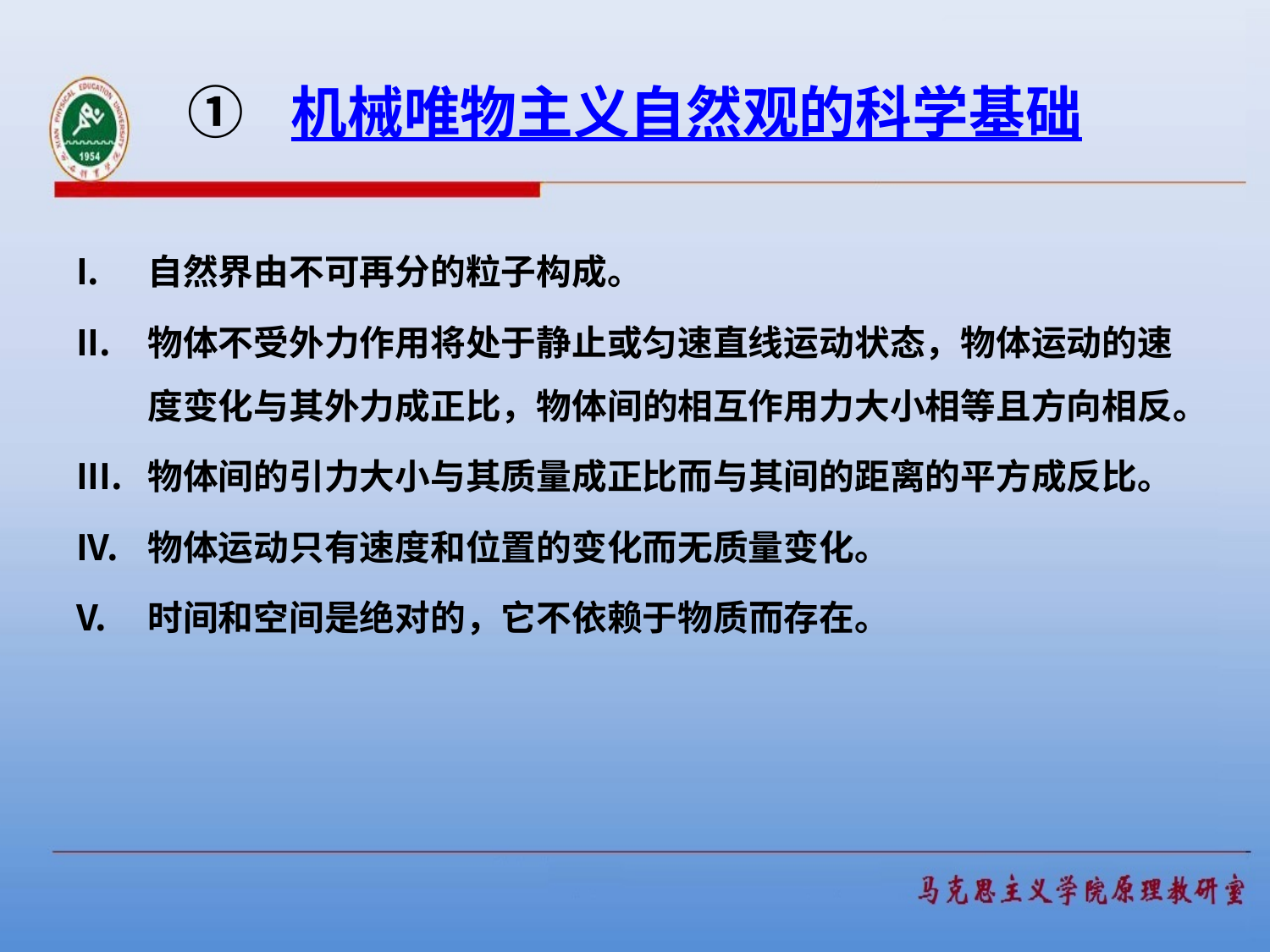

# 机械唯物主义自然观的科学基础
自然界由不可再分的粒子构成。
物体不受外力作用将处于静止或匀速直线运动状态，物体运动的速度变化与其外力成正比，物体间的相互作用力大小相等且方向相反。
物体间的引力大小与其质量成正比而与其间的距离的平方成反比。
物体运动只有速度和位置的变化而无质量变化。
时间和空间是绝对的，它不依赖于物质而存在。